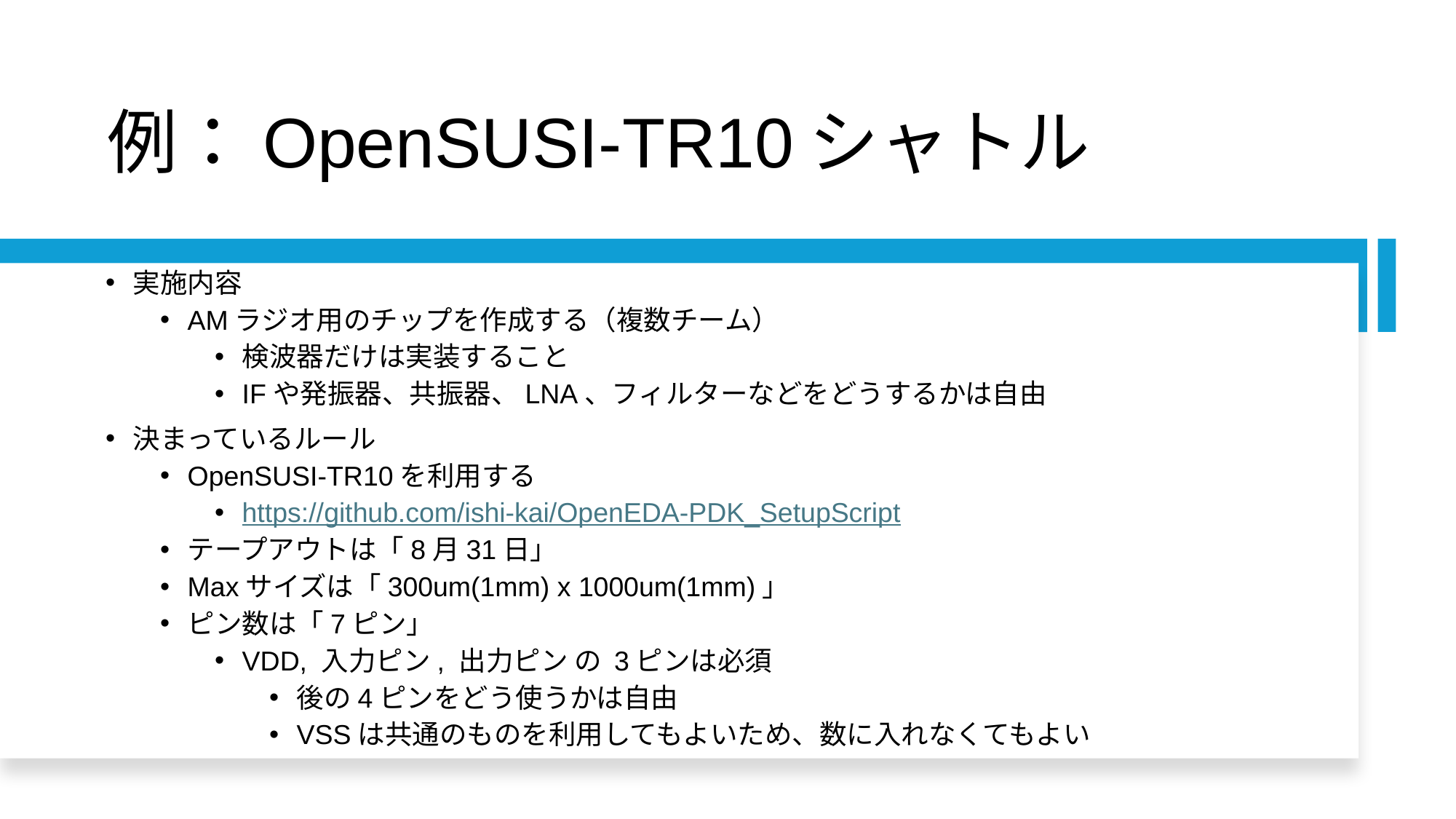

# 例：OpenSUSI-TR10シャトル
実施内容
AMラジオ用のチップを作成する（複数チーム）
検波器だけは実装すること
IFや発振器、共振器、LNA、フィルターなどをどうするかは自由
決まっているルール
OpenSUSI-TR10を利用する
https://github.com/ishi-kai/OpenEDA-PDK_SetupScript
テープアウトは「8月31日」
Maxサイズは「300um(1mm) x 1000um(1mm)」
ピン数は「7ピン」
VDD, 入力ピン, 出力ピン の 3ピンは必須
後の4ピンをどう使うかは自由
VSSは共通のものを利用してもよいため、数に入れなくてもよい